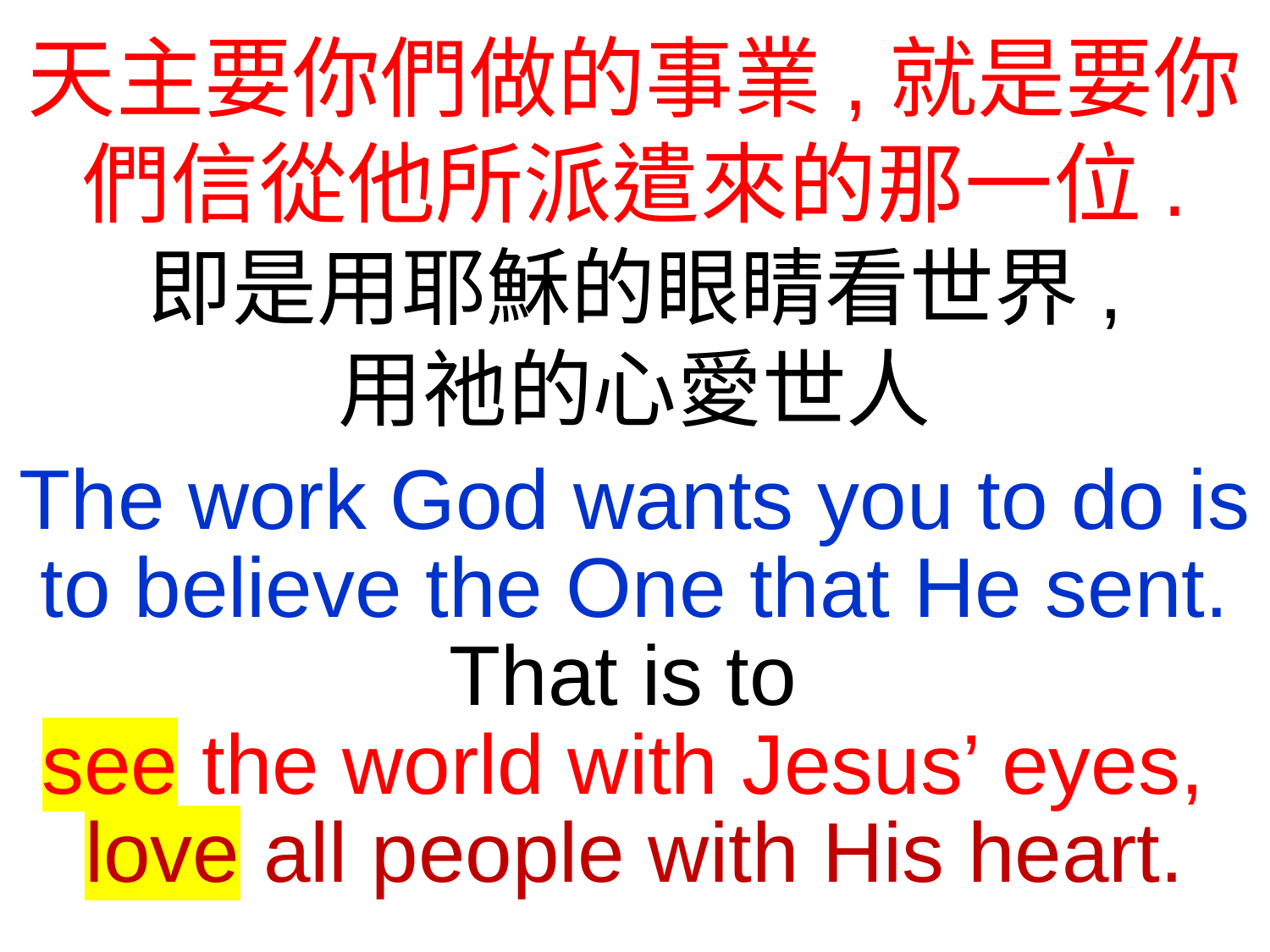

天主要你們做的事業,就是要你們信從他所派遣來的那一位.
即是用耶穌的眼睛看世界,
用祂的心愛世人
The work God wants you to do is to believe the One that He sent. That is to
see the world with Jesus’ eyes,
love all people with His heart.